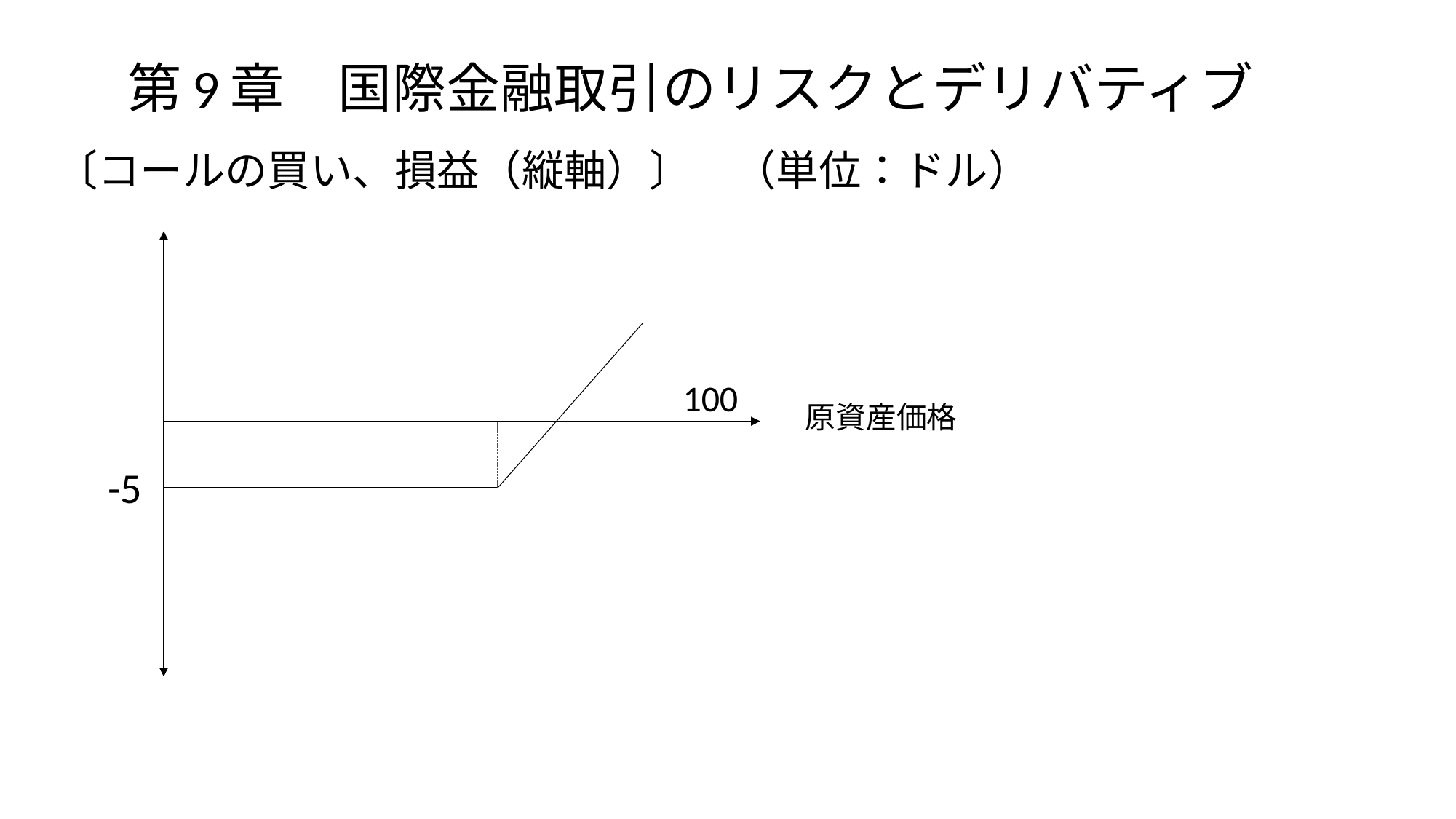

# 第9章　国際金融取引のリスクとデリバティブ
〔コールの買い、損益（縦軸）〕　（単位：ドル）

　　　　　　　　　　　　　　　　　100

原資産価格
-5